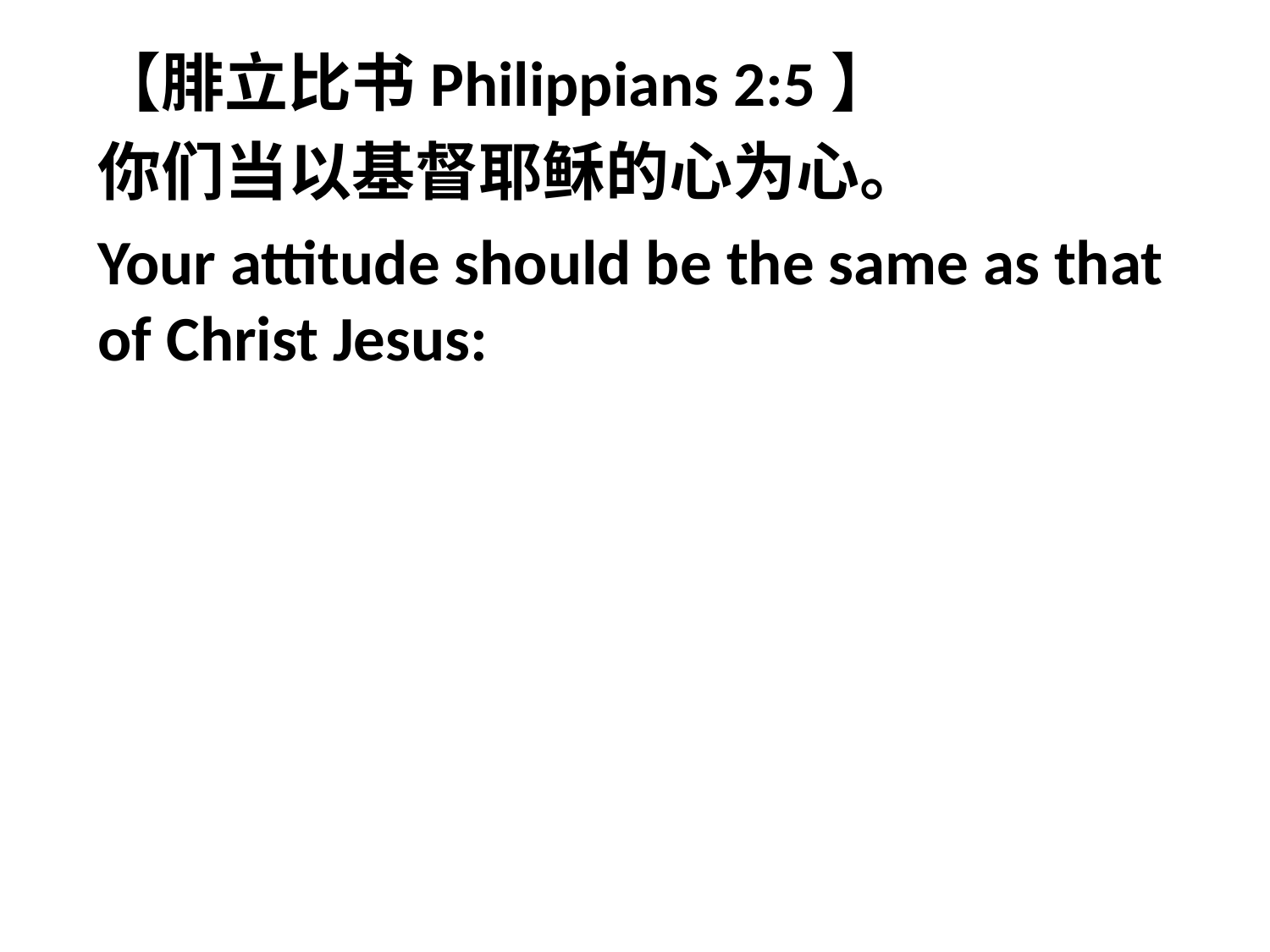

【腓立比书Philippians 2:5】
你们当以基督耶稣的心为心。
Your attitude should be the same as that of Christ Jesus: